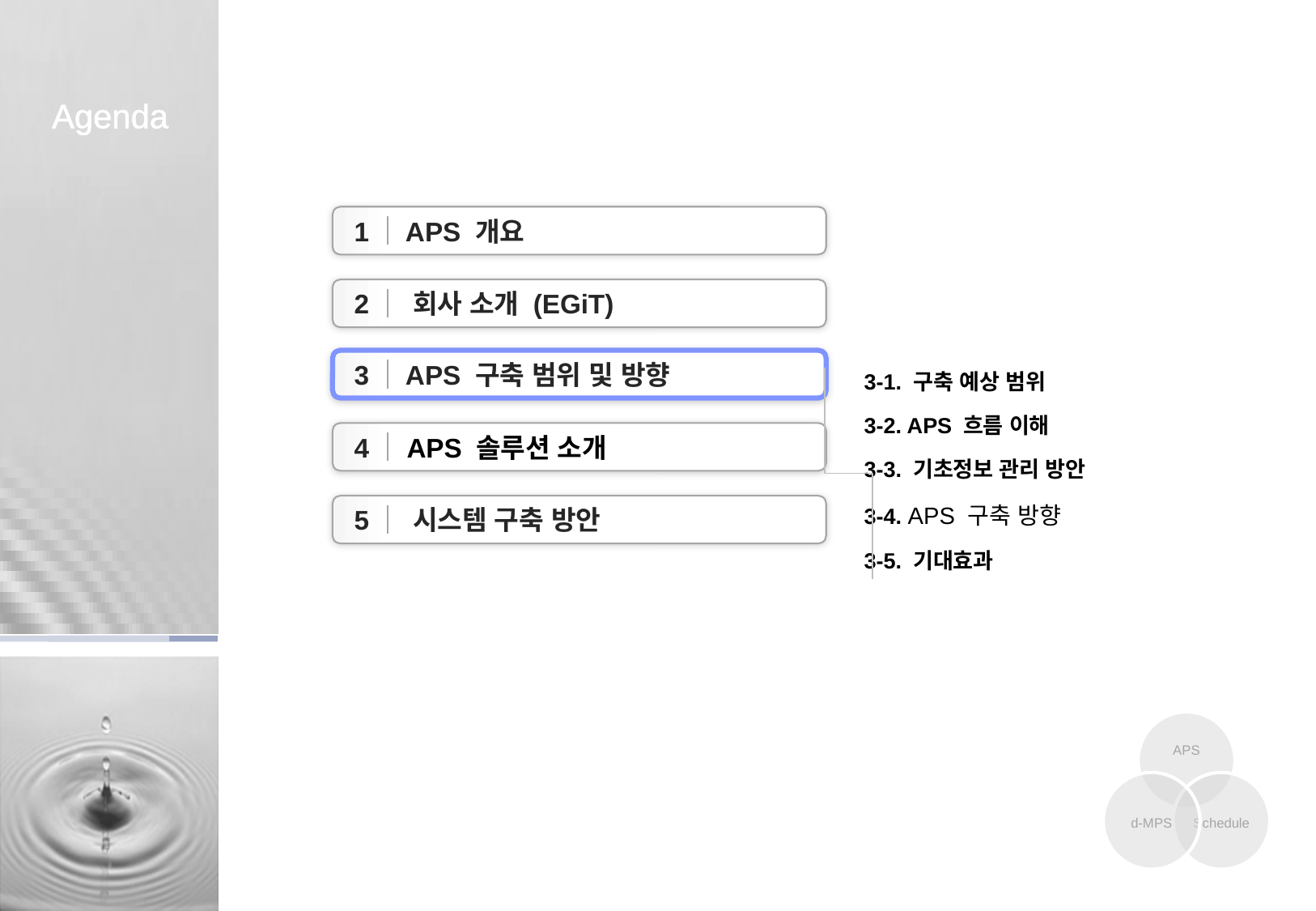

1     APS 개요
 2     회사 소개 (EGiT)
             3-1. 구축 예상 범위
             3-2. APS 흐름 이해
             3-3. 기초정보 관리 방안
             3-4. APS 구축 방향
             3-5. 기대효과

 3     APS 구축 범위 및 방향
 4     APS 솔루션 소개
 5     시스템 구축 방안